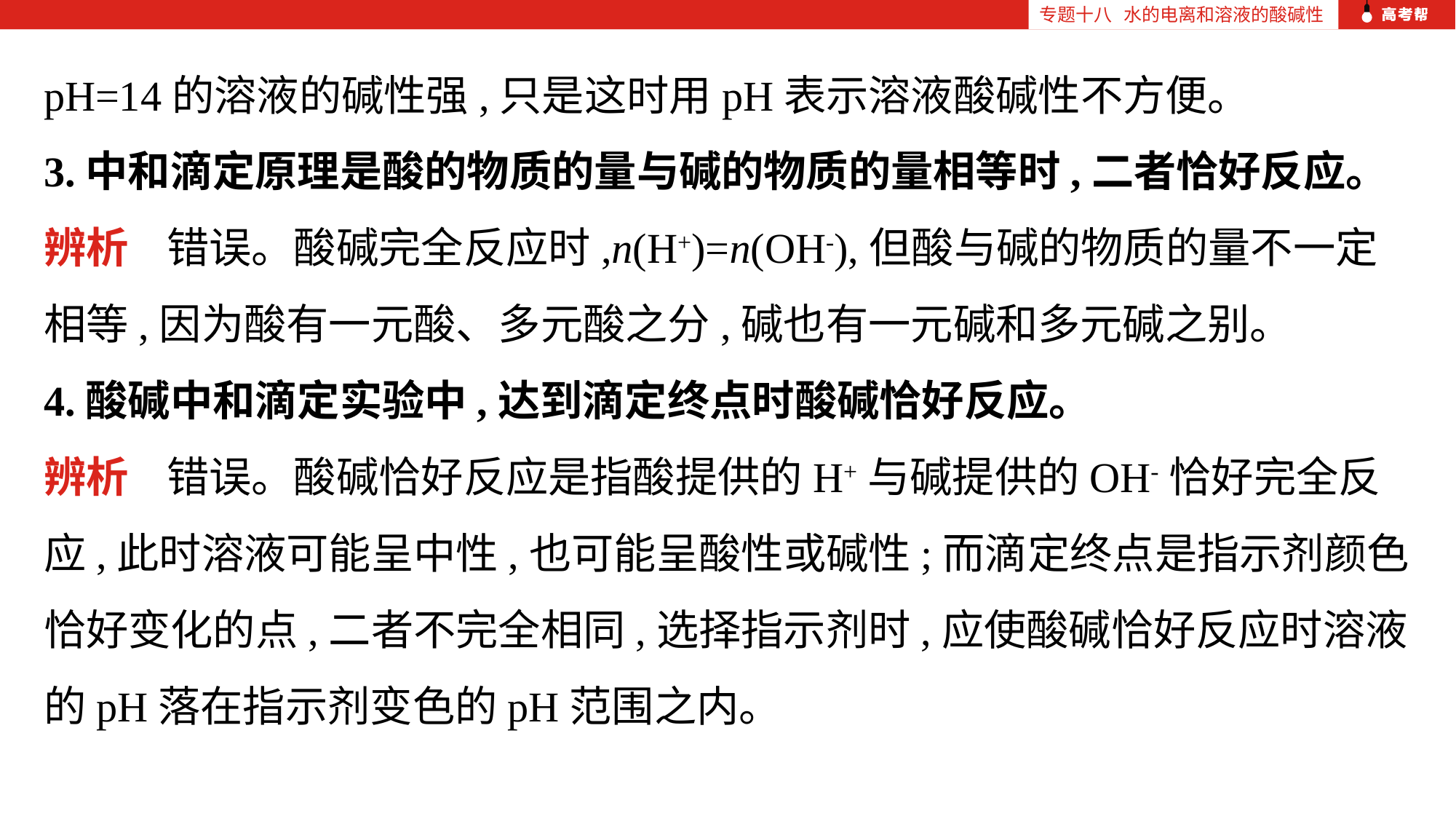

专题十八   水的电离和溶液的酸碱性

pH=14的溶液的碱性强,只是这时用pH表示溶液酸碱性不方便。
3.中和滴定原理是酸的物质的量与碱的物质的量相等时,二者恰好反应。
辨析    错误。酸碱完全反应时,n(H+)=n(OH-),但酸与碱的物质的量不一定相等,因为酸有一元酸、多元酸之分,碱也有一元碱和多元碱之别。
4.酸碱中和滴定实验中,达到滴定终点时酸碱恰好反应。
辨析    错误。酸碱恰好反应是指酸提供的H+与碱提供的OH-恰好完全反应,此时溶液可能呈中性,也可能呈酸性或碱性;而滴定终点是指示剂颜色恰好变化的点,二者不完全相同,选择指示剂时,应使酸碱恰好反应时溶液的pH落在指示剂变色的pH范围之内。